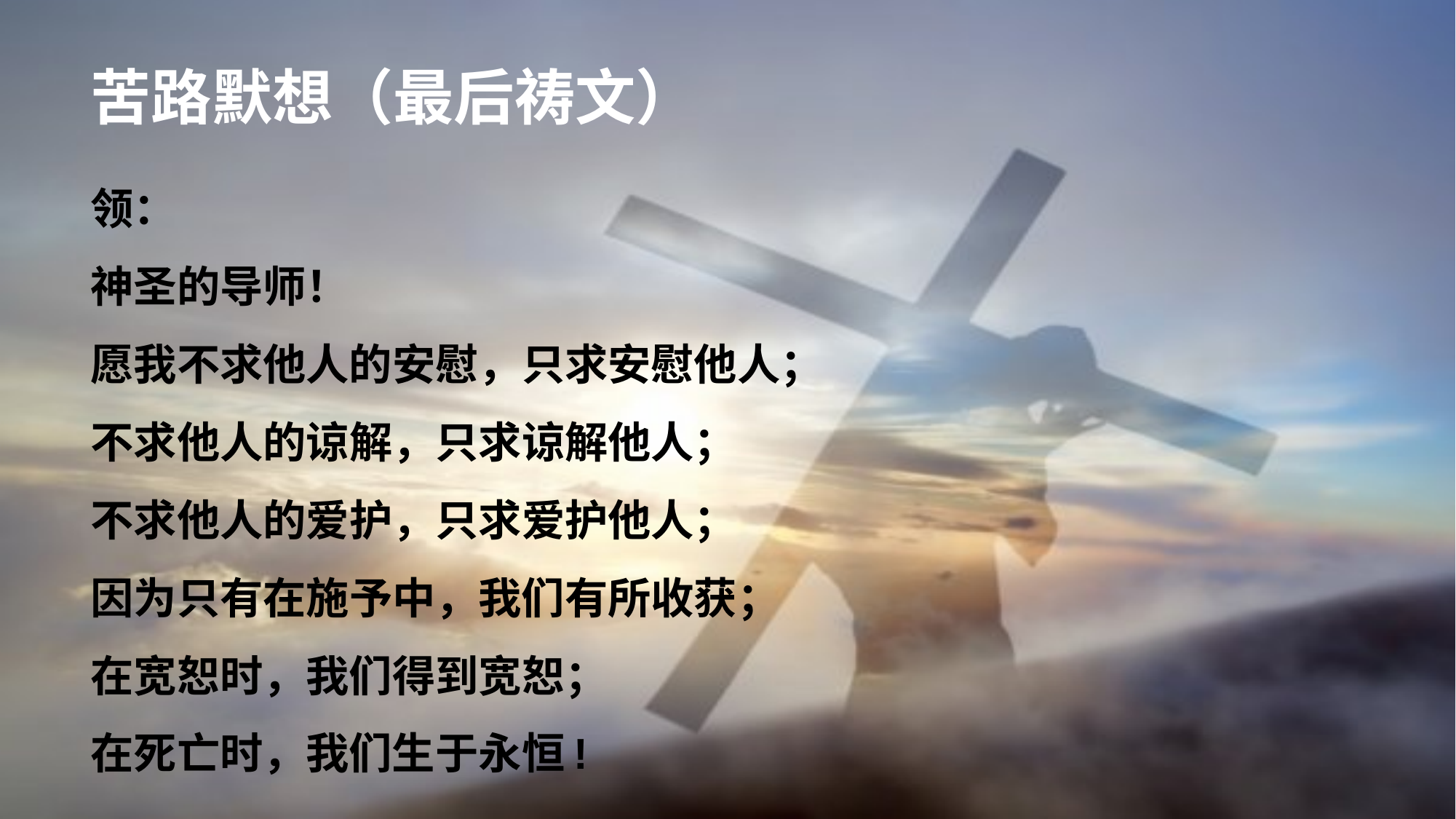

# 苦路默想（最后祷文）
领：
神圣的导师！
愿我不求他人的安慰，只求安慰他人；
不求他人的谅解，只求谅解他人；
不求他人的爱护，只求爱护他人；
因为只有在施予中，我们有所收获；
在宽恕时，我们得到宽恕；
在死亡时，我们生于永恒!